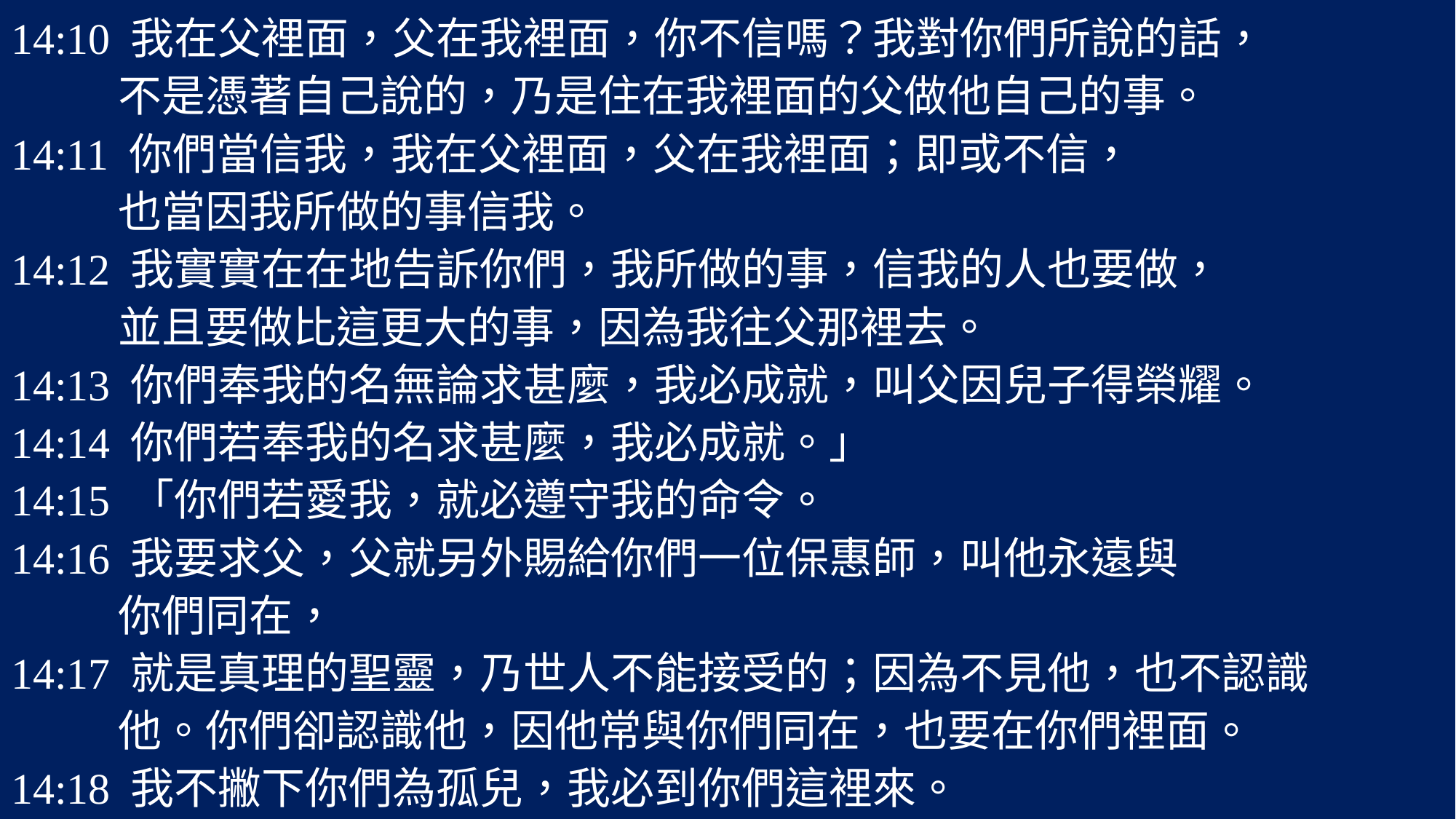

14:10 我在父裡面，父在我裡面，你不信嗎？我對你們所說的話，
          不是憑著自己說的，乃是住在我裡面的父做他自己的事。
14:11 你們當信我，我在父裡面，父在我裡面；即或不信，
          也當因我所做的事信我。
14:12 我實實在在地告訴你們，我所做的事，信我的人也要做，
          並且要做比這更大的事，因為我往父那裡去。
14:13 你們奉我的名無論求甚麼，我必成就，叫父因兒子得榮耀。
14:14 你們若奉我的名求甚麼，我必成就。」
14:15 「你們若愛我，就必遵守我的命令。
14:16 我要求父，父就另外賜給你們一位保惠師，叫他永遠與
          你們同在，
14:17 就是真理的聖靈，乃世人不能接受的；因為不見他，也不認識
          他。你們卻認識他，因他常與你們同在，也要在你們裡面。
14:18 我不撇下你們為孤兒，我必到你們這裡來。